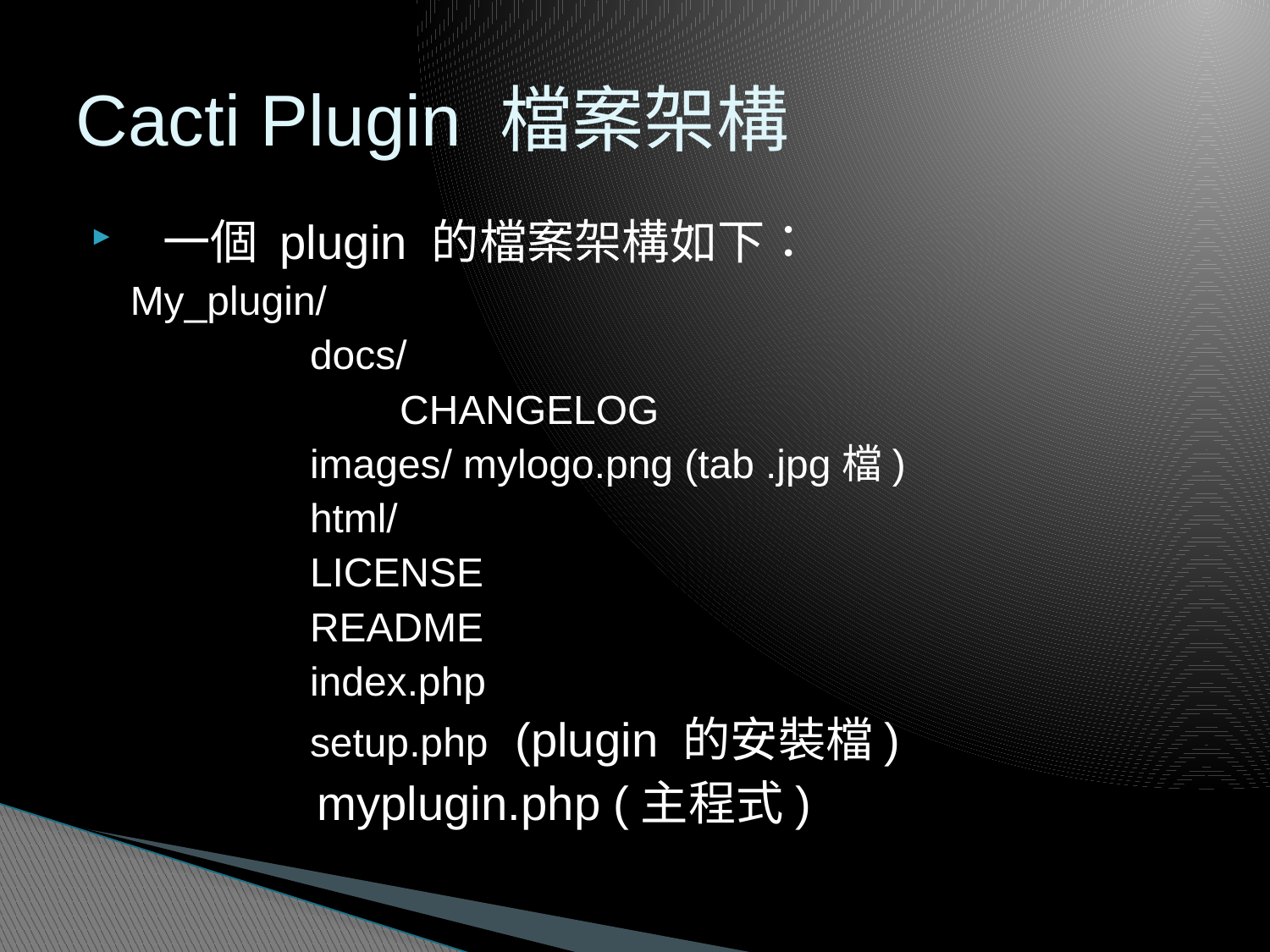

Cacti Plugin 檔案架構
一個 plugin 的檔案架構如下：
My_plugin/
                docs/
                        CHANGELOG
                images/ mylogo.png (tab .jpg檔)
                html/
                LICENSE
                README
                index.php
                setup.php  (plugin 的安裝檔)
              myplugin.php (主程式)